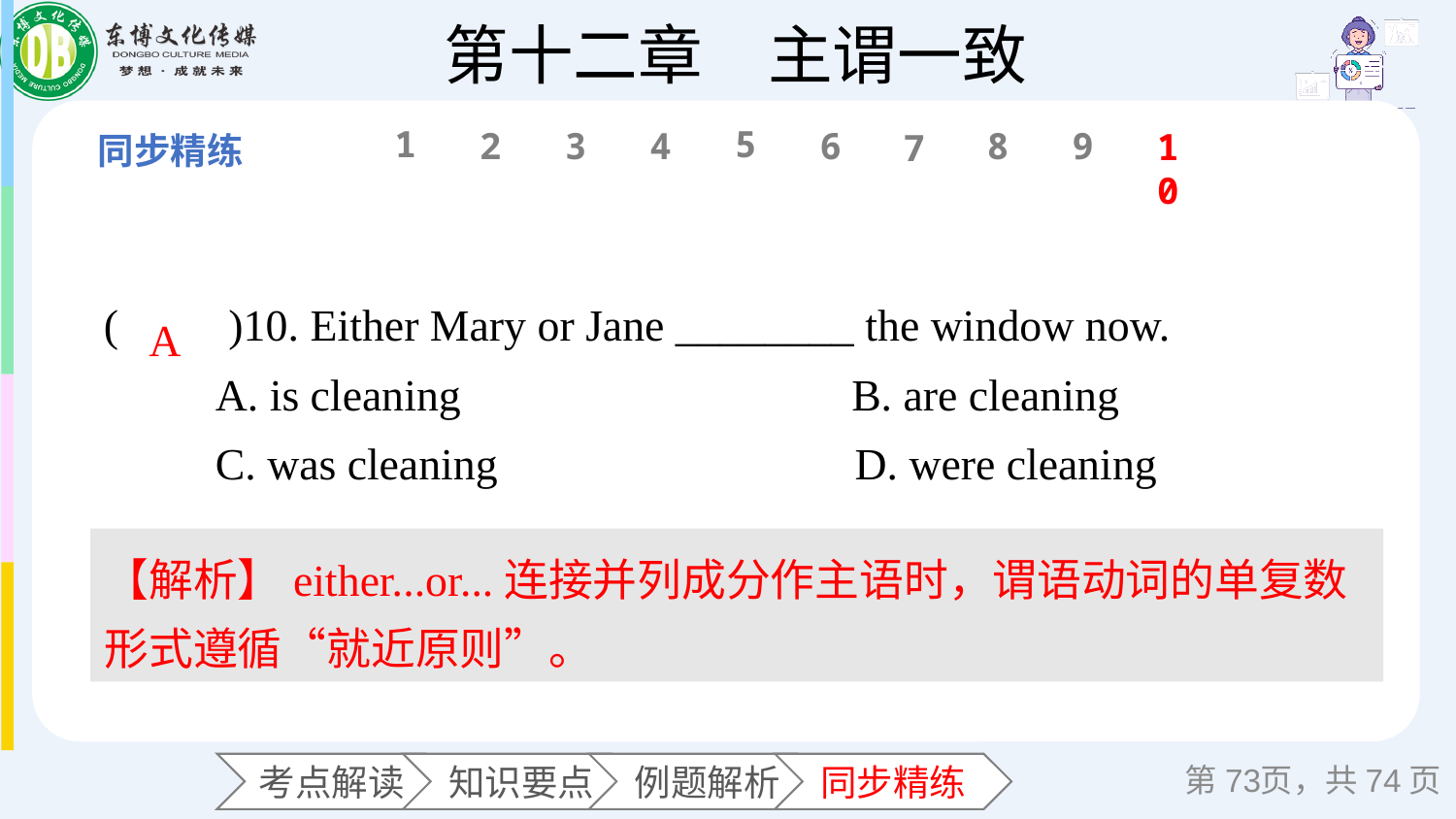

1
5
6
2
3
4
8
9
10
7

(　　)10. Either Mary or Jane ________ the window now.
          A. is cleaning                                   B. are cleaning
          C. was cleaning                                D. were cleaning
A
【解析】either...or...连接并列成分作主语时，谓语动词的单复数形式遵循“就近原则”。
第73页，共74页